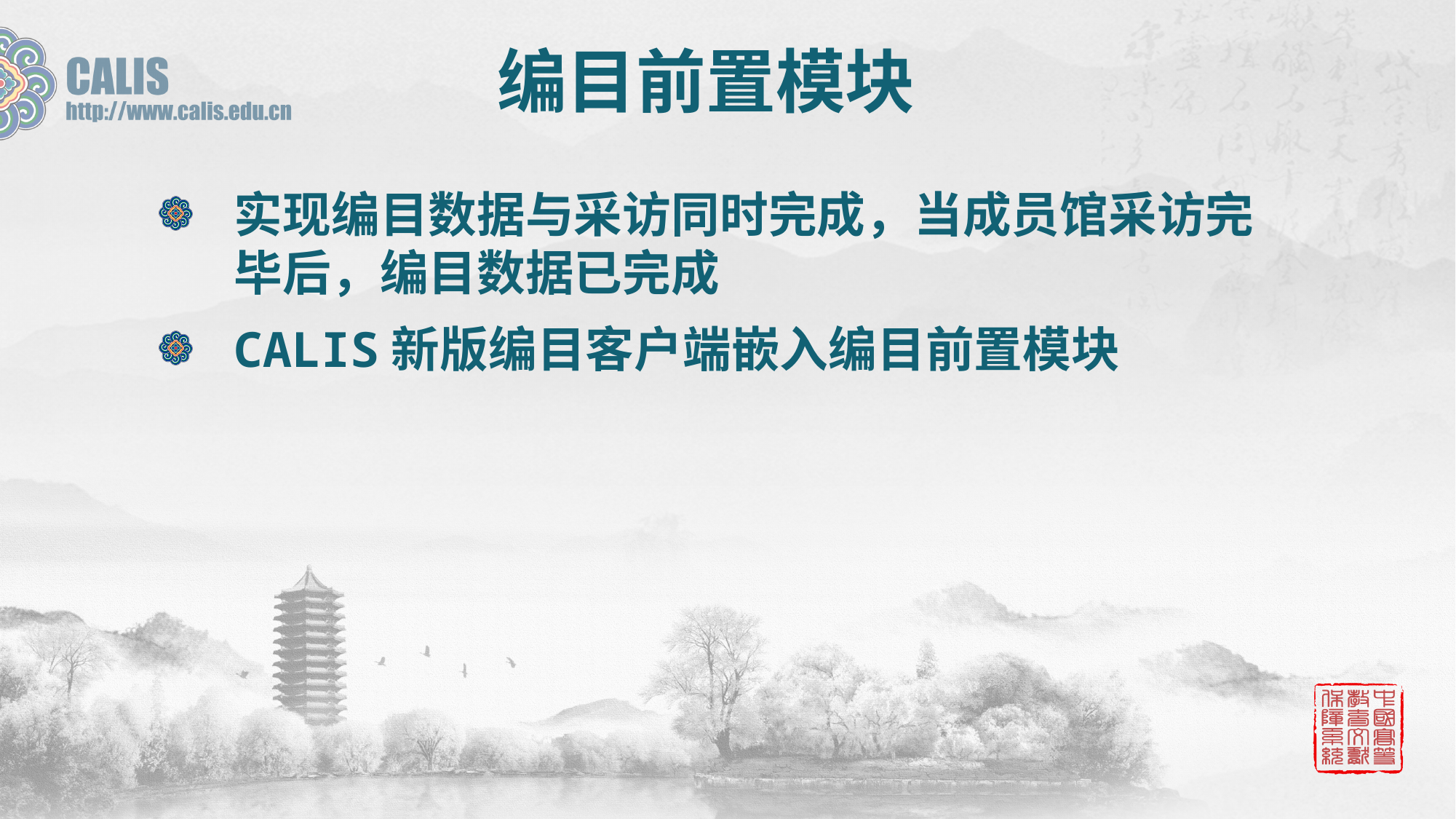

# 编目前置模块
实现编目数据与采访同时完成，当成员馆采访完毕后，编目数据已完成
CALIS新版编目客户端嵌入编目前置模块